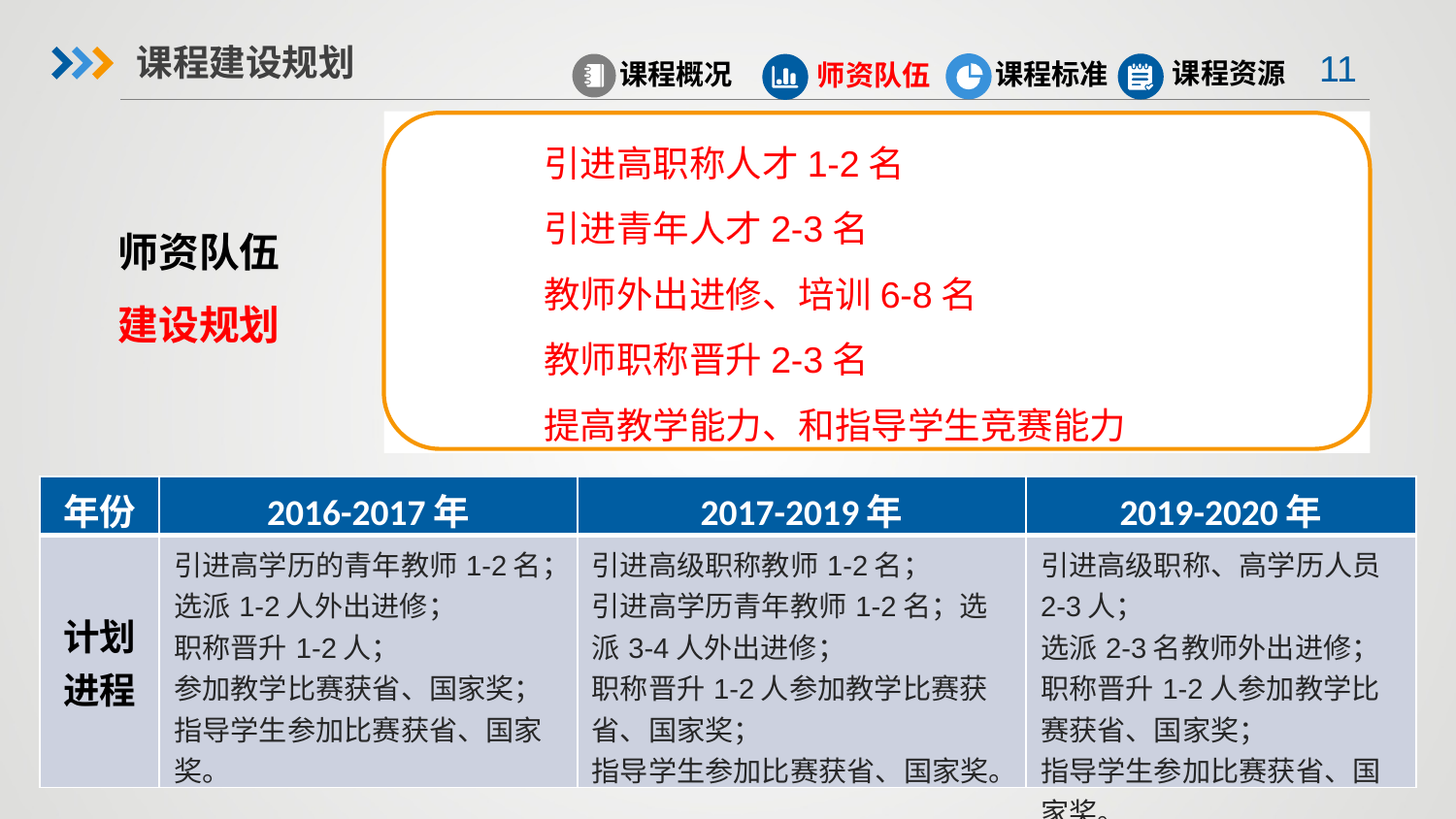

课程建设规划
课程资源
课程概况
课程标准
师资队伍

引进高职称人才1-2名
引进青年人才2-3名
教师外出进修、培训6-8名
教师职称晋升2-3名
提高教学能力、和指导学生竞赛能力

师资队伍
建设规划
| 年份 | 2016-2017年 | 2017-2019年 | 2019-2020年 |
| --- | --- | --- | --- |
| 计划 进程 | 引进高学历的青年教师1-2名； 选派1-2人外出进修； 职称晋升1-2人； 参加教学比赛获省、国家奖；指导学生参加比赛获省、国家奖。 | 引进高级职称教师1-2名； 引进高学历青年教师1-2名；选派3-4人外出进修； 职称晋升1-2人参加教学比赛获省、国家奖； 指导学生参加比赛获省、国家奖。 | 引进高级职称、高学历人员2-3人； 选派2-3名教师外出进修； 职称晋升1-2人参加教学比赛获省、国家奖； 指导学生参加比赛获省、国家奖。 |